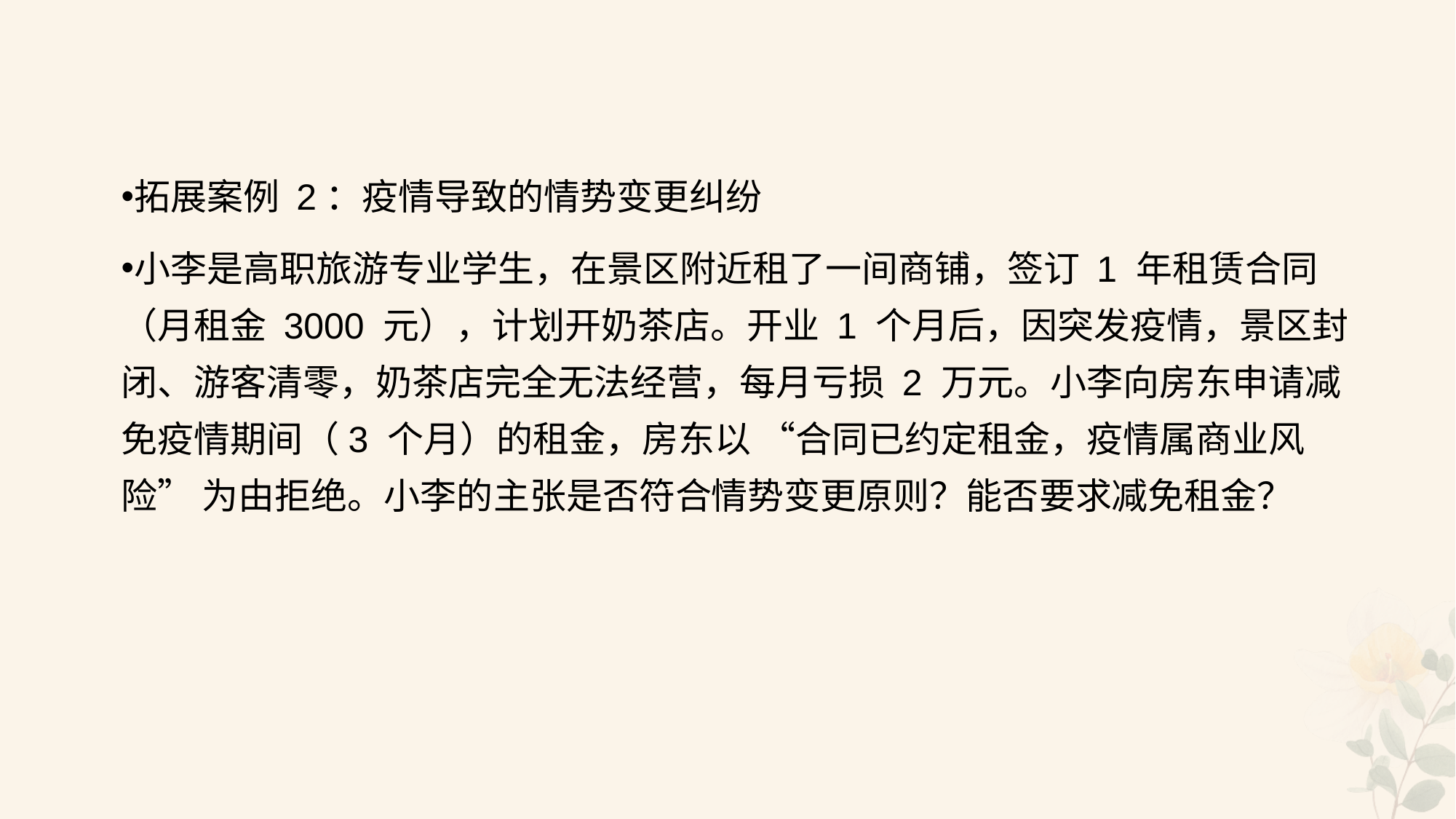

#
拓展案例 2：疫情导致的情势变更纠纷
小李是高职旅游专业学生，在景区附近租了一间商铺，签订 1 年租赁合同（月租金 3000 元），计划开奶茶店。开业 1 个月后，因突发疫情，景区封闭、游客清零，奶茶店完全无法经营，每月亏损 2 万元。小李向房东申请减免疫情期间（3 个月）的租金，房东以 “合同已约定租金，疫情属商业风险” 为由拒绝。小李的主张是否符合情势变更原则？能否要求减免租金？